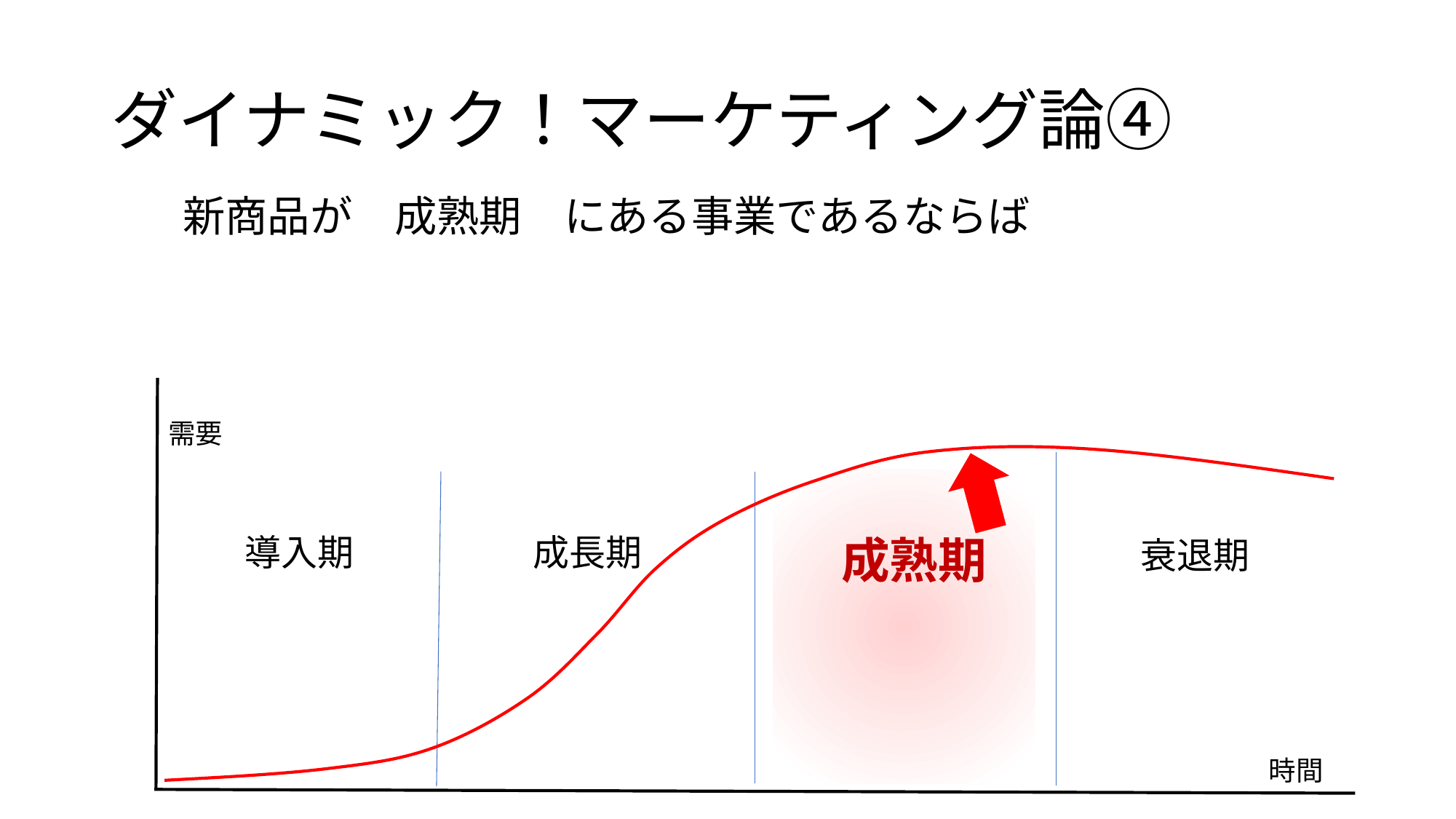

# ダイナミック！マーケティング論④
新商品が　成熟期　にある事業であるならば
需要

導入期
成長期
成熟期
衰退期
時間